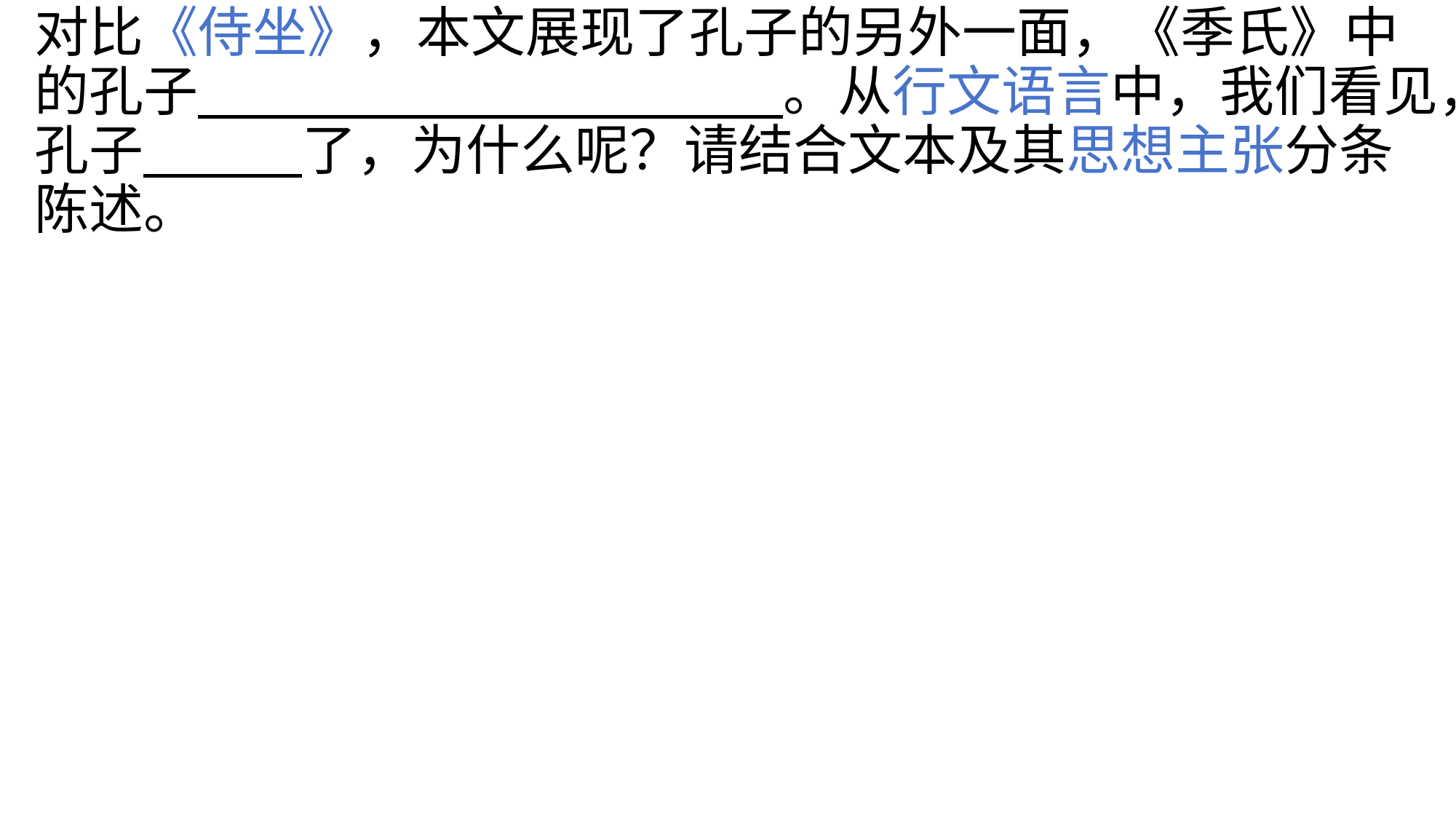

# 对比《侍坐》，本文展现了孔子的另外一面，《季氏》中的孔子                                                。从行文语言中，我们看见，孔子             了，为什么呢？请结合文本及其思想主张分条陈述。